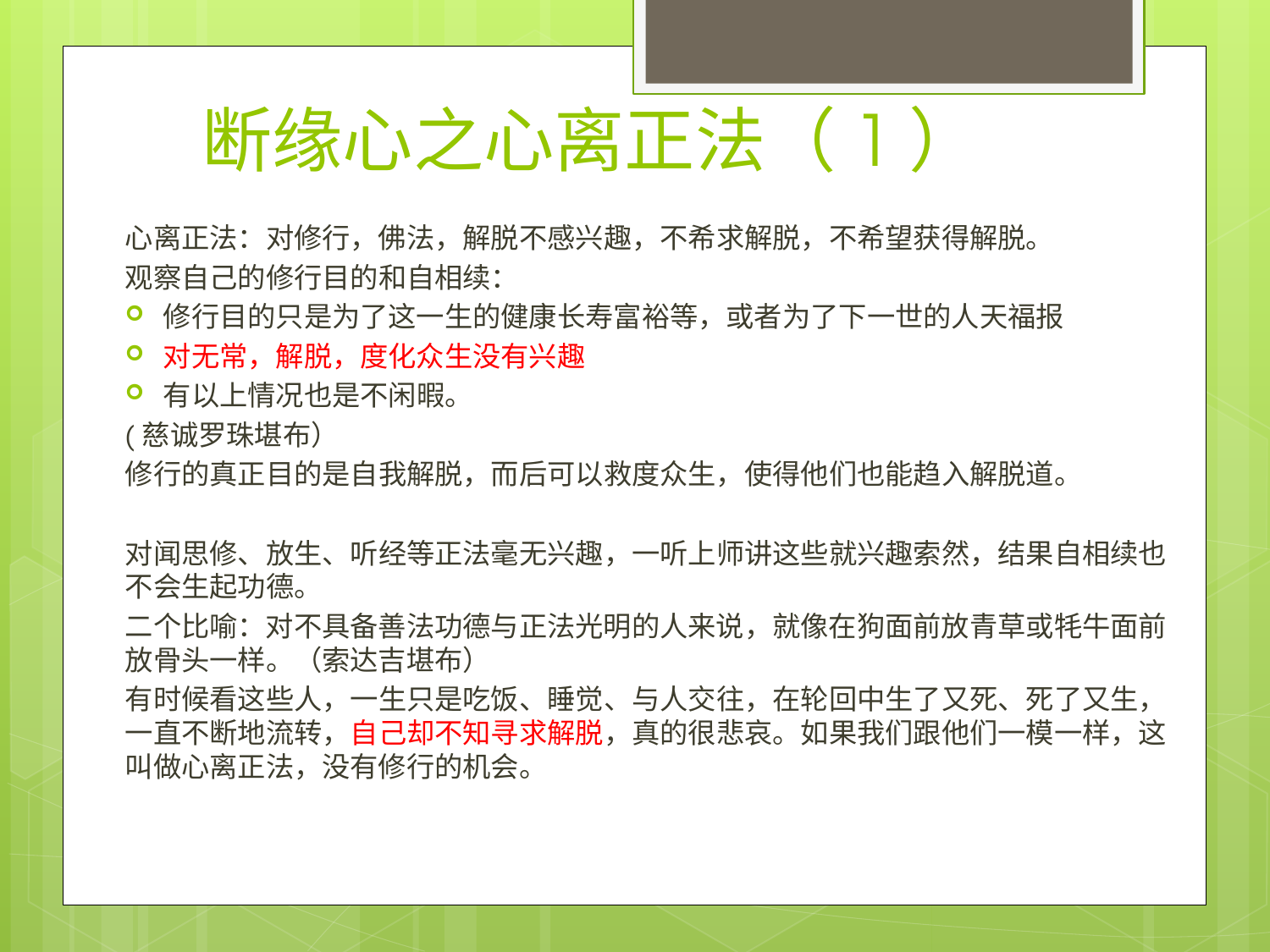

# 断缘心之心离正法（1）
心离正法：对修行，佛法，解脱不感兴趣，不希求解脱，不希望获得解脱。
观察自己的修行目的和自相续：
修行目的只是为了这一生的健康长寿富裕等，或者为了下一世的人天福报
对无常，解脱，度化众生没有兴趣
有以上情况也是不闲暇。
(慈诚罗珠堪布）
修行的真正目的是自我解脱，而后可以救度众生，使得他们也能趋入解脱道。

对闻思修、放生、听经等正法毫无兴趣，一听上师讲这些就兴趣索然，结果自相续也不会生起功德。
二个比喻：对不具备善法功德与正法光明的人来说，就像在狗面前放青草或牦牛面前放骨头一样。（索达吉堪布）
有时候看这些人，一生只是吃饭、睡觉、与人交往，在轮回中生了又死、死了又生，一直不断地流转，自己却不知寻求解脱，真的很悲哀。如果我们跟他们一模一样，这叫做心离正法，没有修行的机会。